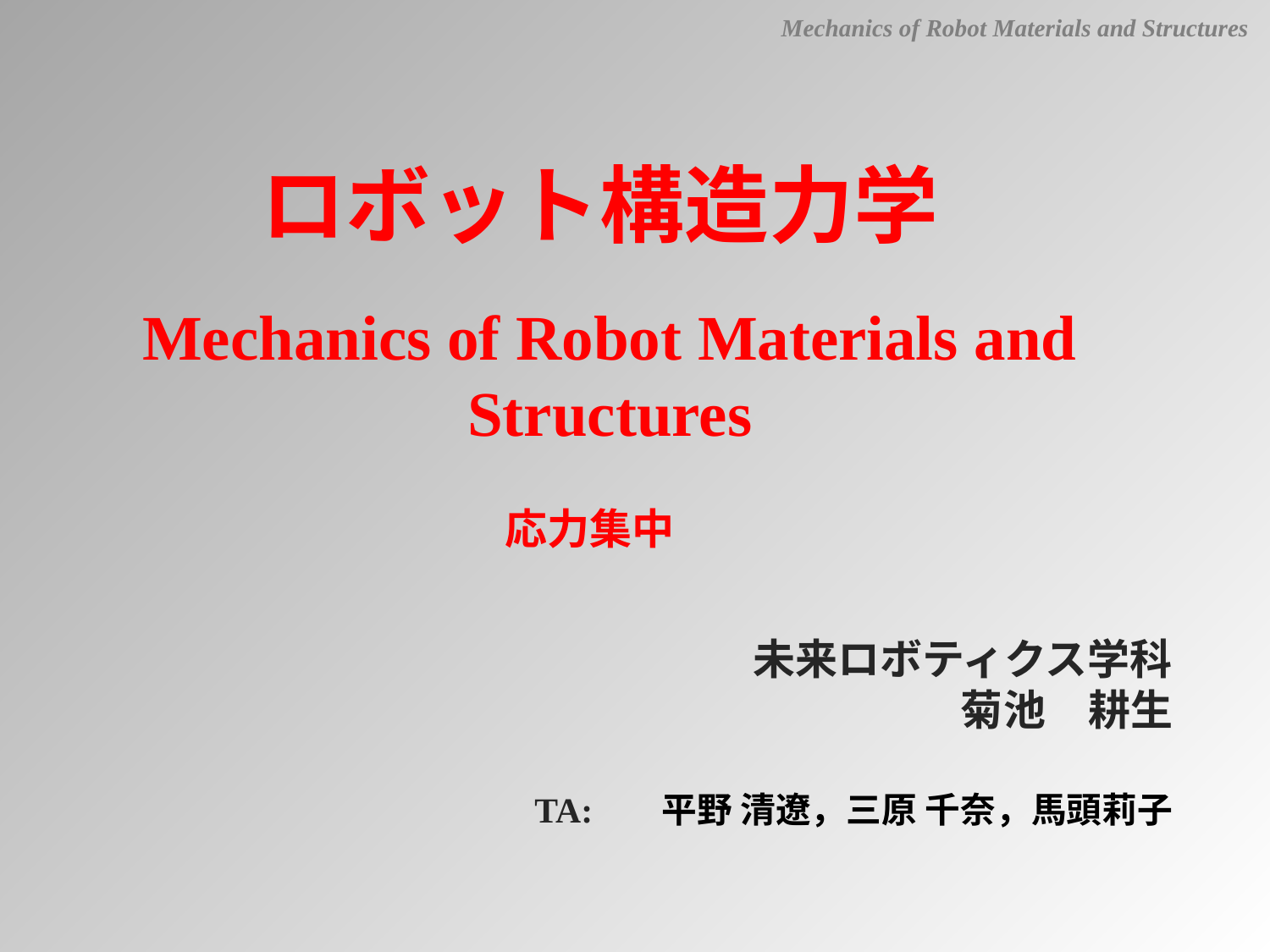

Mechanics of Robot Materials and Structures
ロボット構造力学
Mechanics of Robot Materials and Structures
応力集中
未来ロボティクス学科
菊池　耕生

TA:	平野 清遼，三原 千奈，馬頭莉子